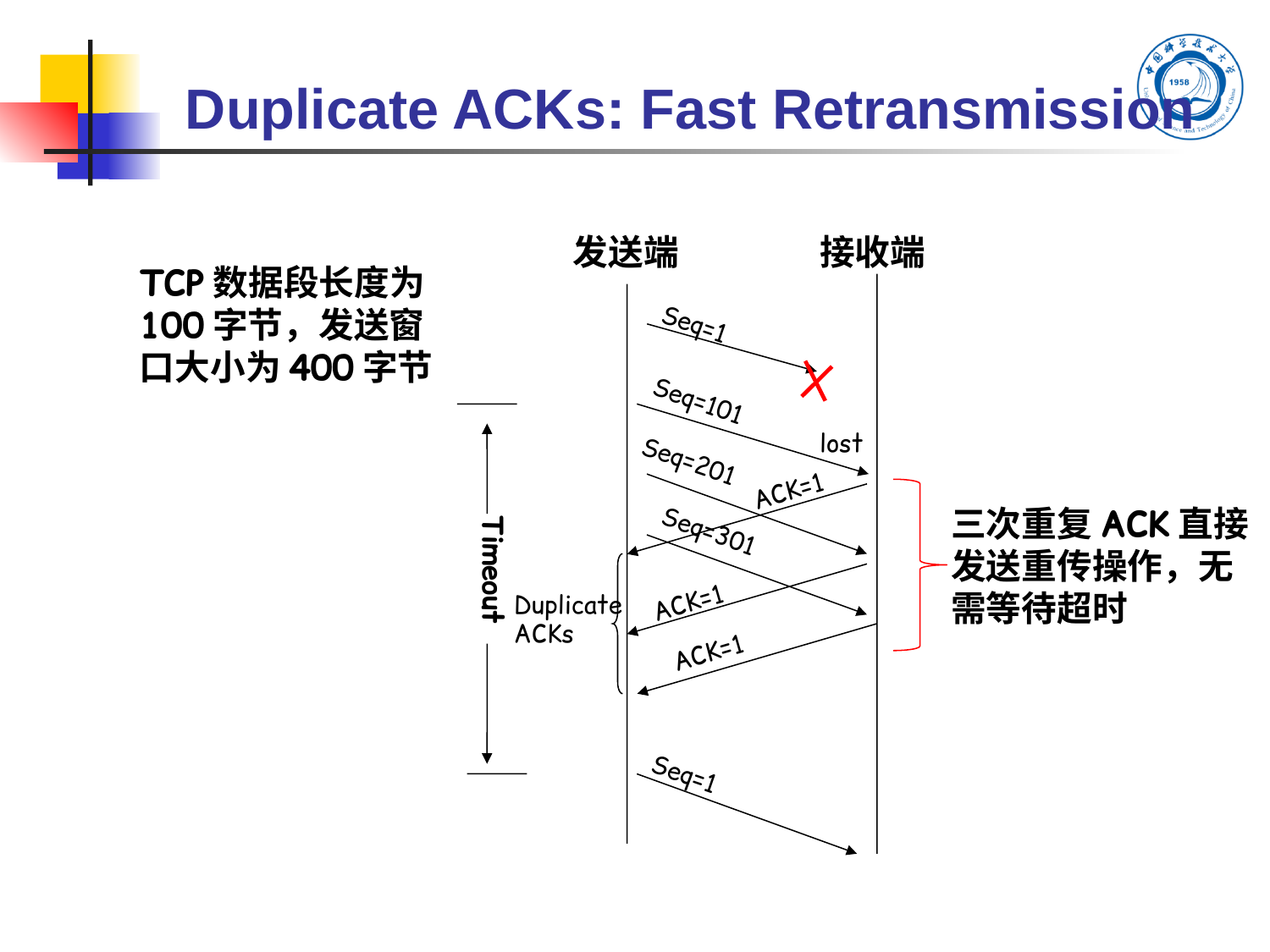

# Duplicate ACKs: Fast Retransmission
发送端
接收端
TCP数据段长度为100字节，发送窗口大小为400字节

Seq=1

Seq=101

lost

Seq=201
ACK=1

三次重复ACK直接发送重传操作，无需等待超时
Seq=301

Timeout
ACK=1

Duplicate ACKs
ACK=1

Seq=1